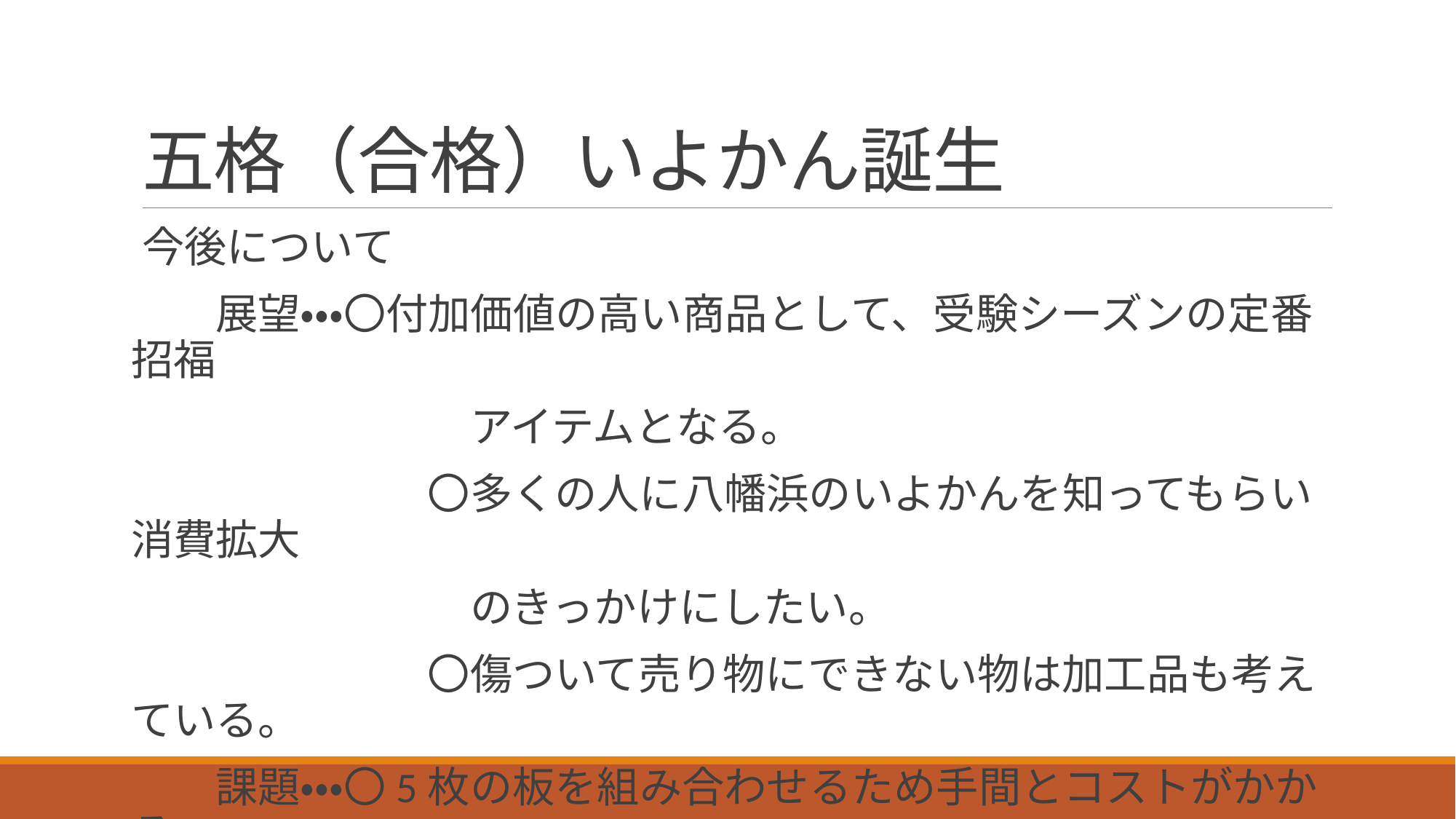

# 五格（合格）いよかん誕生
今後について
　　展望・・・〇付加価値の高い商品として、受験シーズンの定番招福
　　　　　　　　アイテムとなる。
　　　　　　　〇多くの人に八幡浜のいよかんを知ってもらい消費拡大
　　　　　　　　のきっかけにしたい。
　　　　　　　〇傷ついて売り物にできない物は加工品も考えている。
　　課題・・・〇5枚の板を組み合わせるため手間とコストがかかる。
　　　　　　　〇生産量を増やすことが大変である。